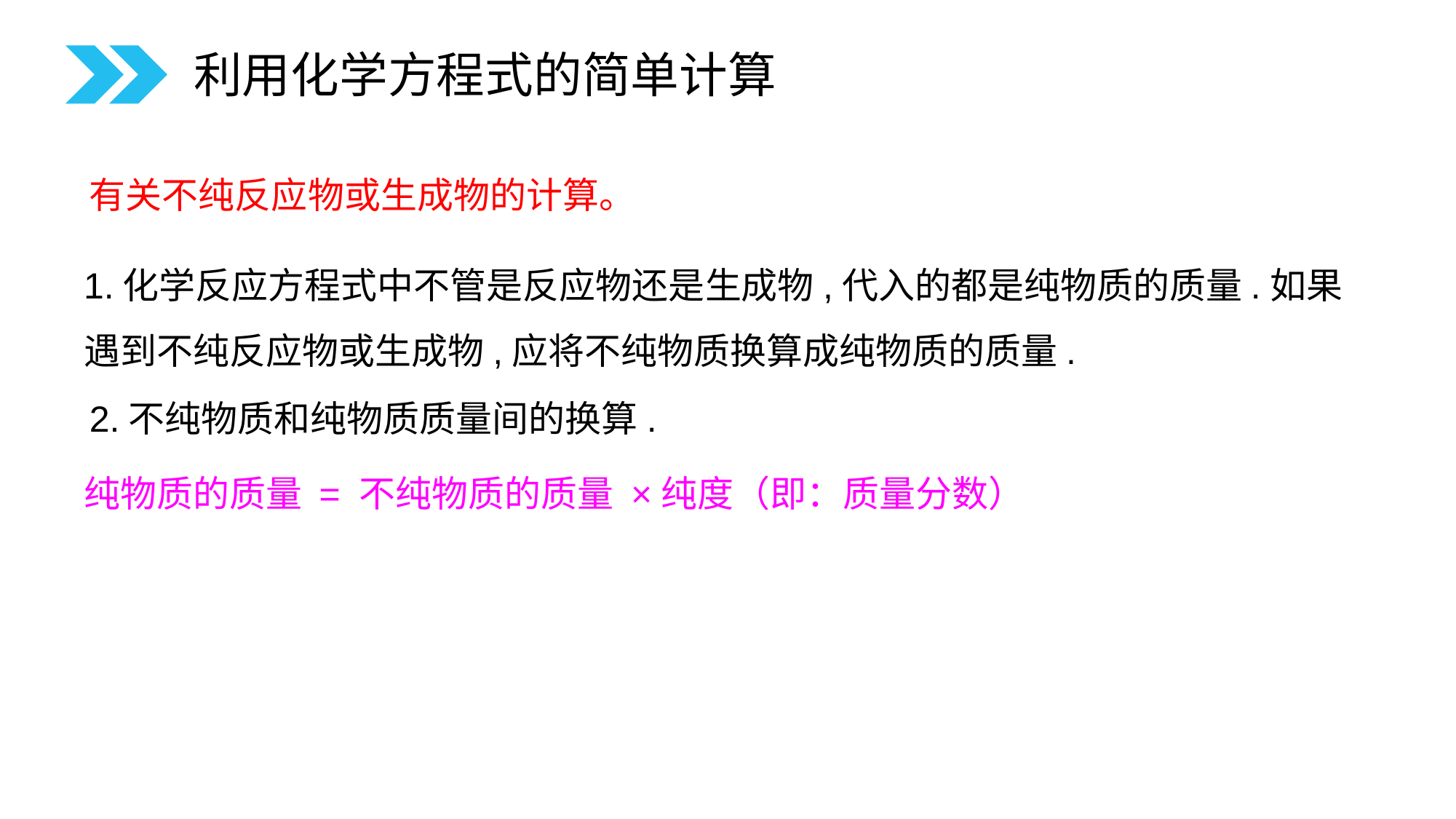

利用化学方程式的简单计算
有关不纯反应物或生成物的计算。
1.化学反应方程式中不管是反应物还是生成物,代入的都是纯物质的质量.如果遇到不纯反应物或生成物,应将不纯物质换算成纯物质的质量.
2.不纯物质和纯物质质量间的换算.
纯物质的质量 = 不纯物质的质量 ×纯度（即：质量分数）